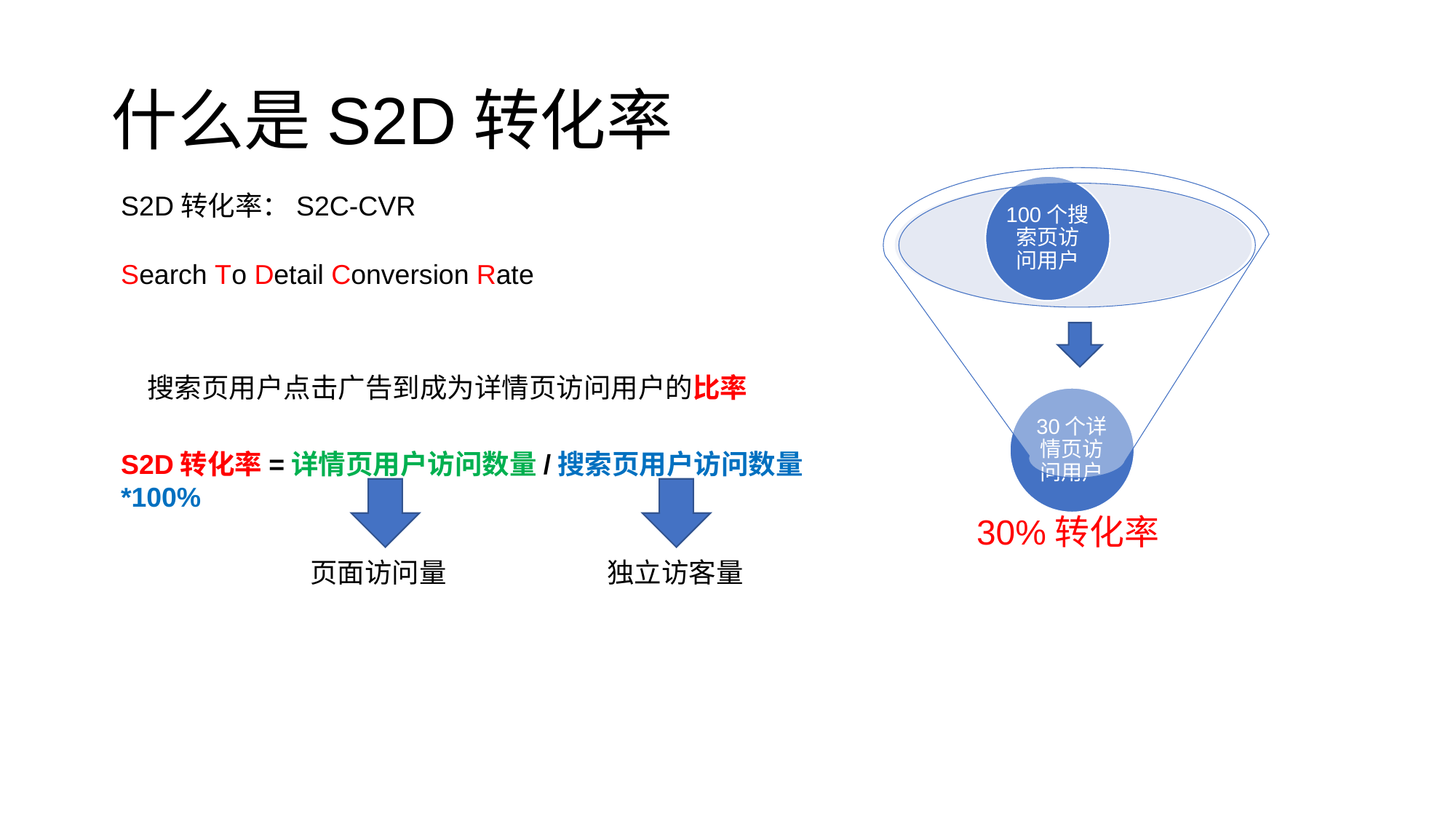

# 什么是S2D转化率
30%转化率
30个详情页访问用户
100个搜索页访问用户
S2D转化率：S2C-CVR
Search To Detail Conversion Rate

搜索页用户点击广告到成为详情页访问用户的比率
S2D转化率=详情页用户访问数量/搜索页用户访问数量*100%

独立访客量
页面访问量